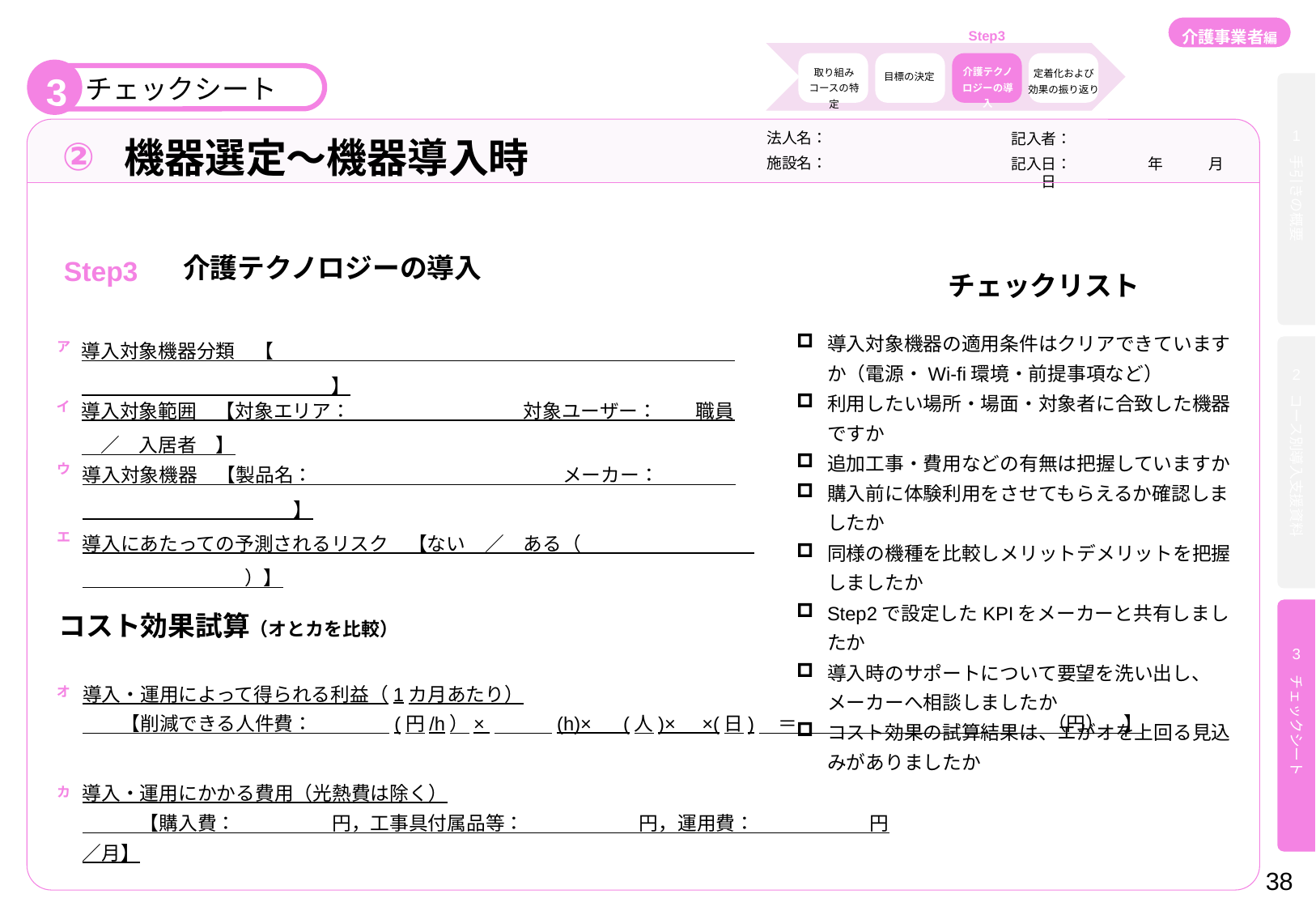

介護事業者編
Step3

介護テクノロジーの導入
取り組みコースの特定
定着化および
効果の振り返り
目標の決定

3

チェックシート
手引きの概要
1

コース別導入支援資料
2

3
チェックシート

法人名：
記入者：
②
機器選定〜機器導入時
施設名：
記入日：　　　　　年　　　月　　　日
介護テクノロジーの導入
Step3
チェックリスト
導入対象機器の適用条件はクリアできていますか（電源・Wi-fi環境・前提事項など）
利用したい場所・場面・対象者に合致した機器ですか
追加工事・費用などの有無は把握していますか
購入前に体験利用をさせてもらえるか確認しましたか
同様の機種を比較しメリットデメリットを把握しましたか
Step2で設定したKPIをメーカーと共有しましたか
導入時のサポートについて要望を洗い出し、メーカーへ相談しましたか
コスト効果の試算結果は、エがオを上回る見込みがありましたか
導入対象機器分類　【　　　　　　　　　　　　　　　　　　　　　　　　　　　　　　　　　　　　　】
ア
導入対象範囲　【対象エリア：　　　　　　　　　対象ユーザー：　　職員　／　入居者　】
イ
導入対象機器　【製品名：　　　　　　　　　　　　　メーカー：　　　　　　　　　　　　　　　】
ウ
導入にあたっての予測されるリスク　【ない　／　ある（　　　　　　　　　　　　　  　　　　）】
エ
コスト効果試算（オとカを比較）
導入・運用によって得られる利益（1カ月あたり）
　　【削減できる人件費：　　　　(円/h）× 　　　(h)×      (人)×     ×(日)　＝　　　　　　　　　　　　　（円）　】
オ
導入・運用にかかる費用（光熱費は除く）
　　　【購入費：　　　　　円，工事具付属品等：　　　　　　円，運用費：　　　　　　円／月】
カ
38